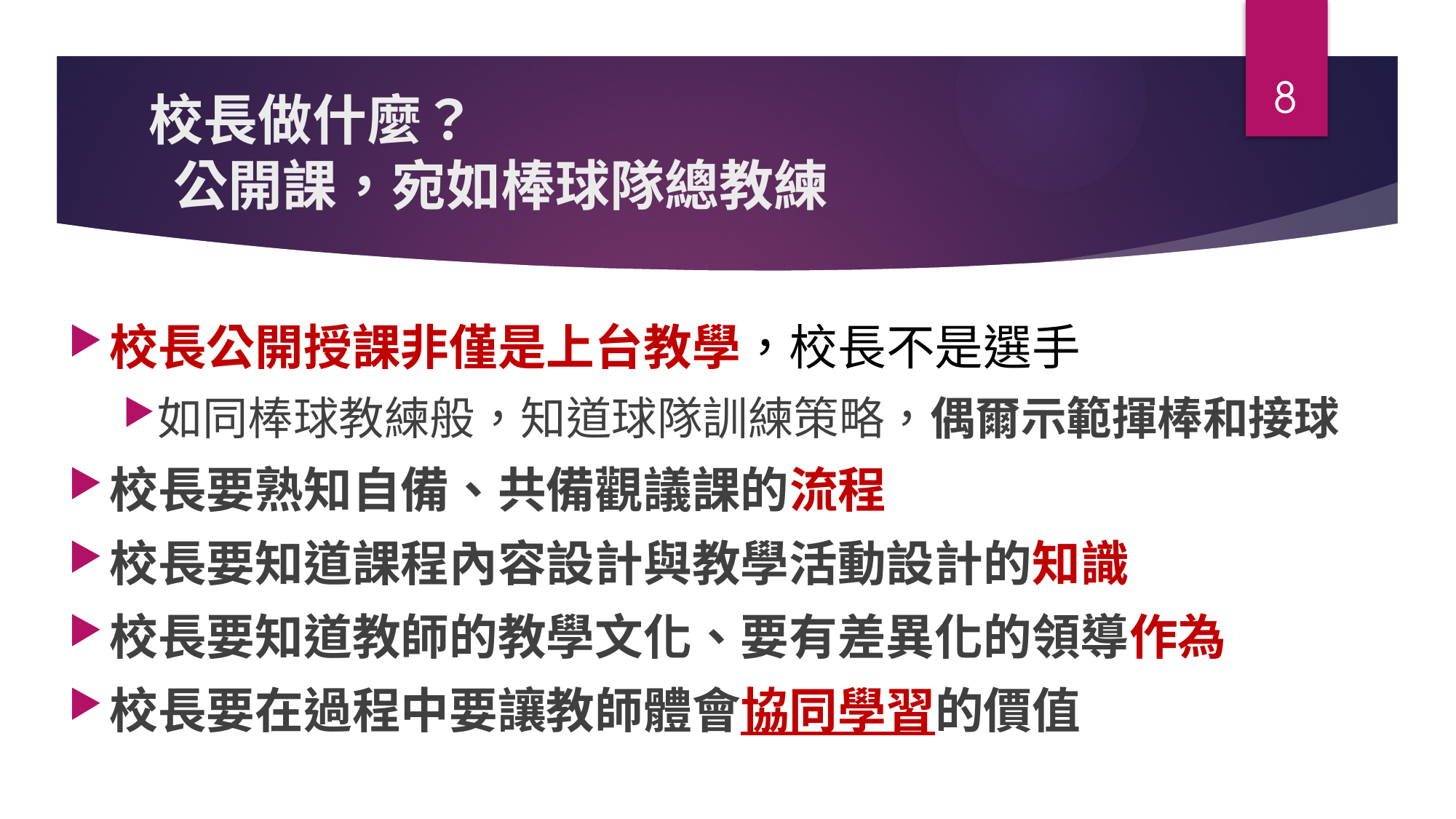

8
# 校長做什麼？ 公開課，宛如棒球隊總教練
校長公開授課非僅是上台教學，校長不是選手
如同棒球教練般，知道球隊訓練策略，偶爾示範揮棒和接球
校長要熟知自備、共備觀議課的流程
校長要知道課程內容設計與教學活動設計的知識
校長要知道教師的教學文化、要有差異化的領導作為
校長要在過程中要讓教師體會協同學習的價值